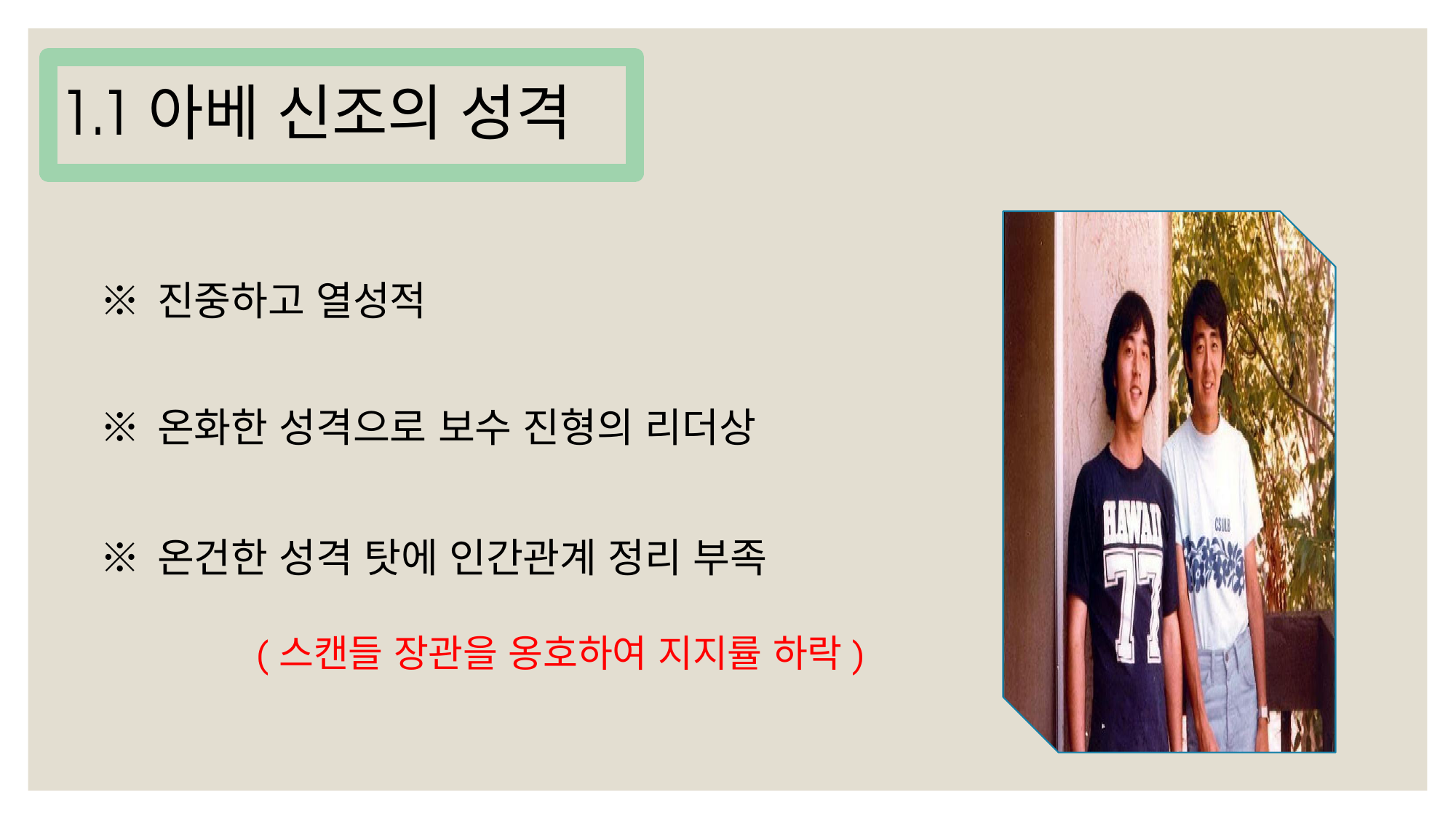

1.1아베 신조의 성격

※ 진중하고 열성적
※ 온화한 성격으로 보수 진형의 리더상
※ 온건한 성격 탓에 인간관계 정리 부족
(스캔들 장관을 옹호하여 지지률 하락)